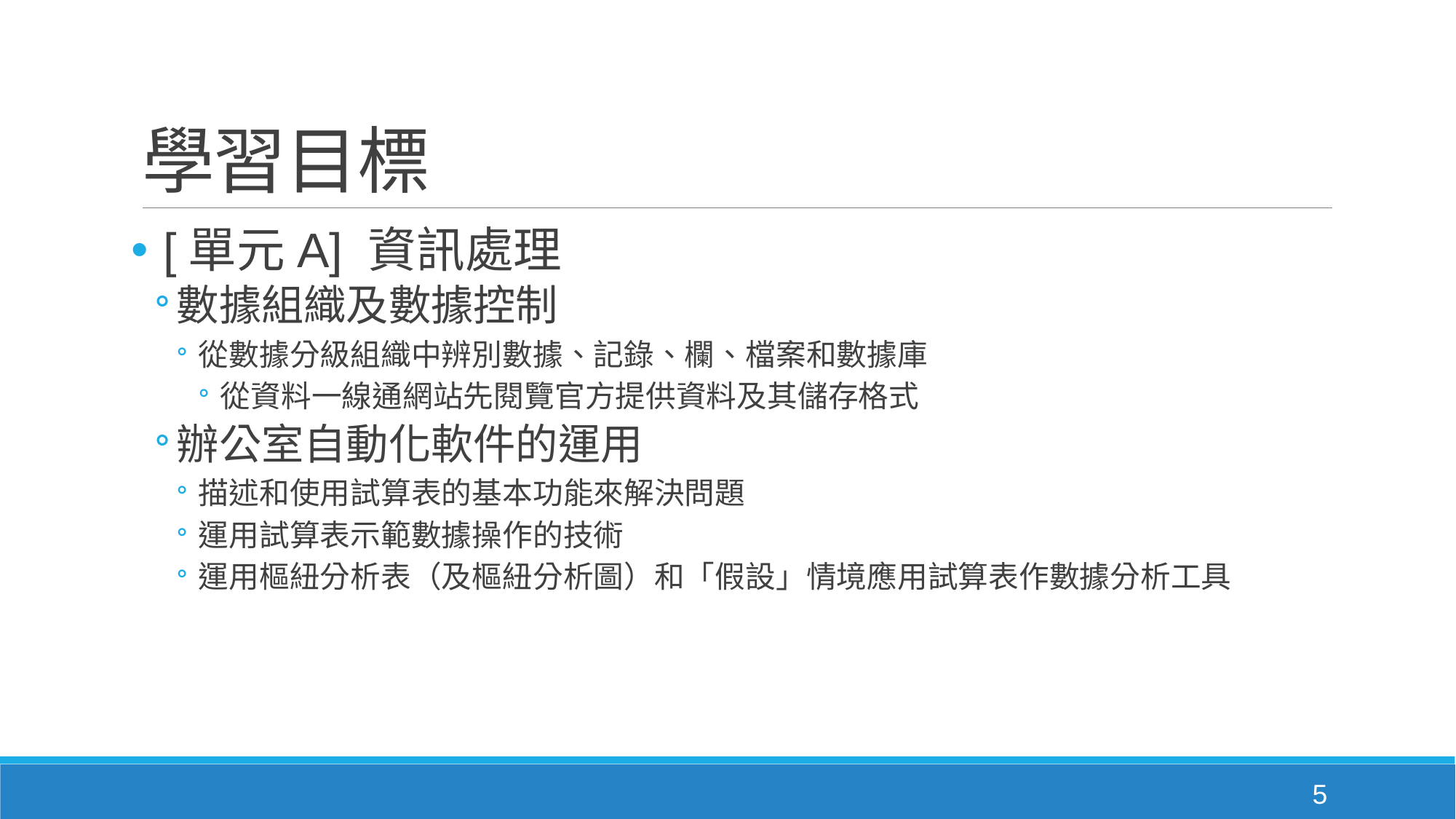

# 學習目標
[單元A] 資訊處理
數據組織及數據控制
從數據分級組織中辨別數據、記錄、欄、檔案和數據庫
從資料一線通網站先閱覽官方提供資料及其儲存格式
辦公室自動化軟件的運用
描述和使用試算表的基本功能來解決問題
運用試算表示範數據操作的技術
運用樞紐分析表（及樞紐分析圖）和「假設」情境應用試算表作數據分析工具

5